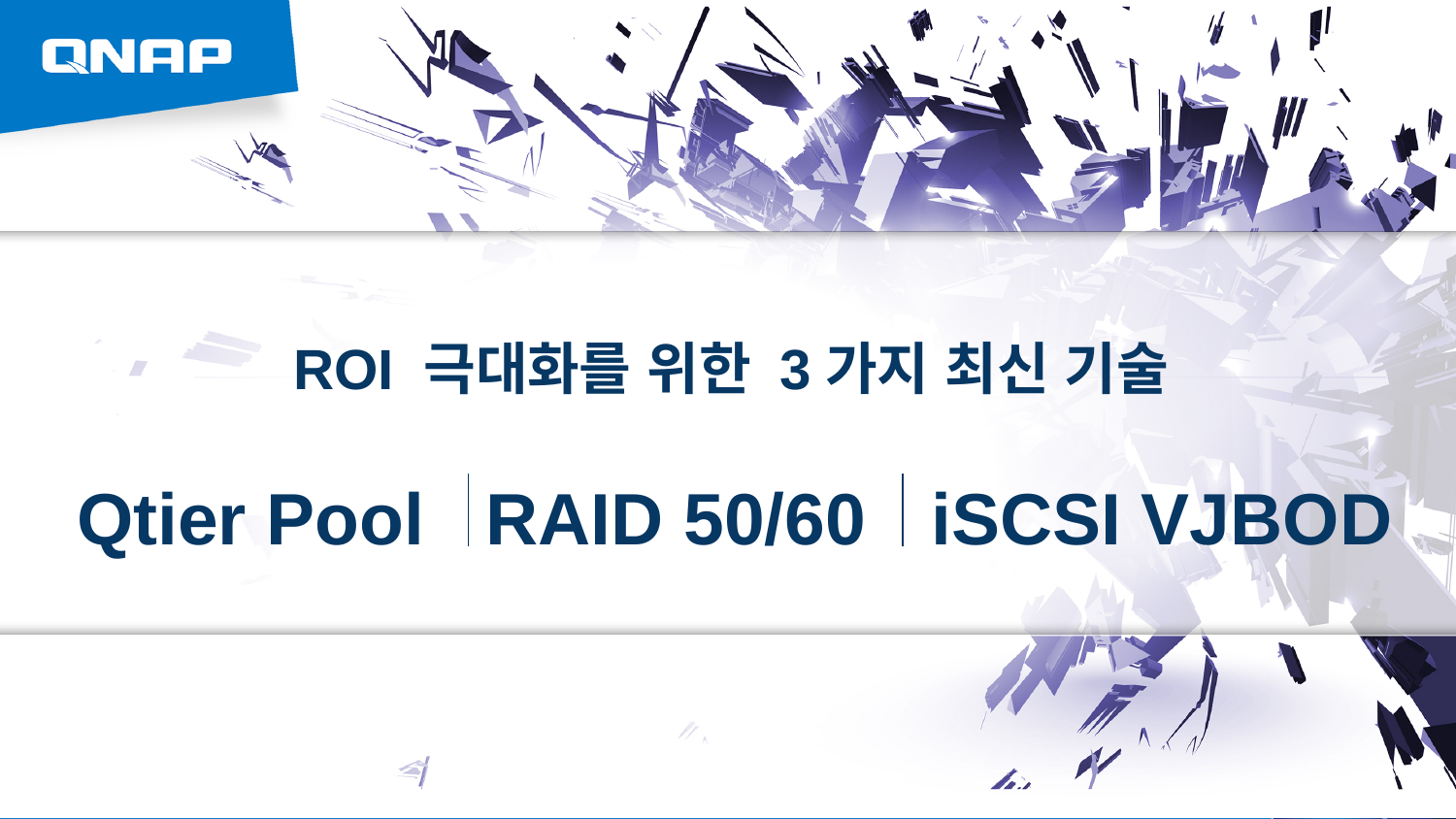

# ROI 극대화를 위한 3가지 최신 기술
Qtier Pool
RAID 50/60
iSCSI VJBOD